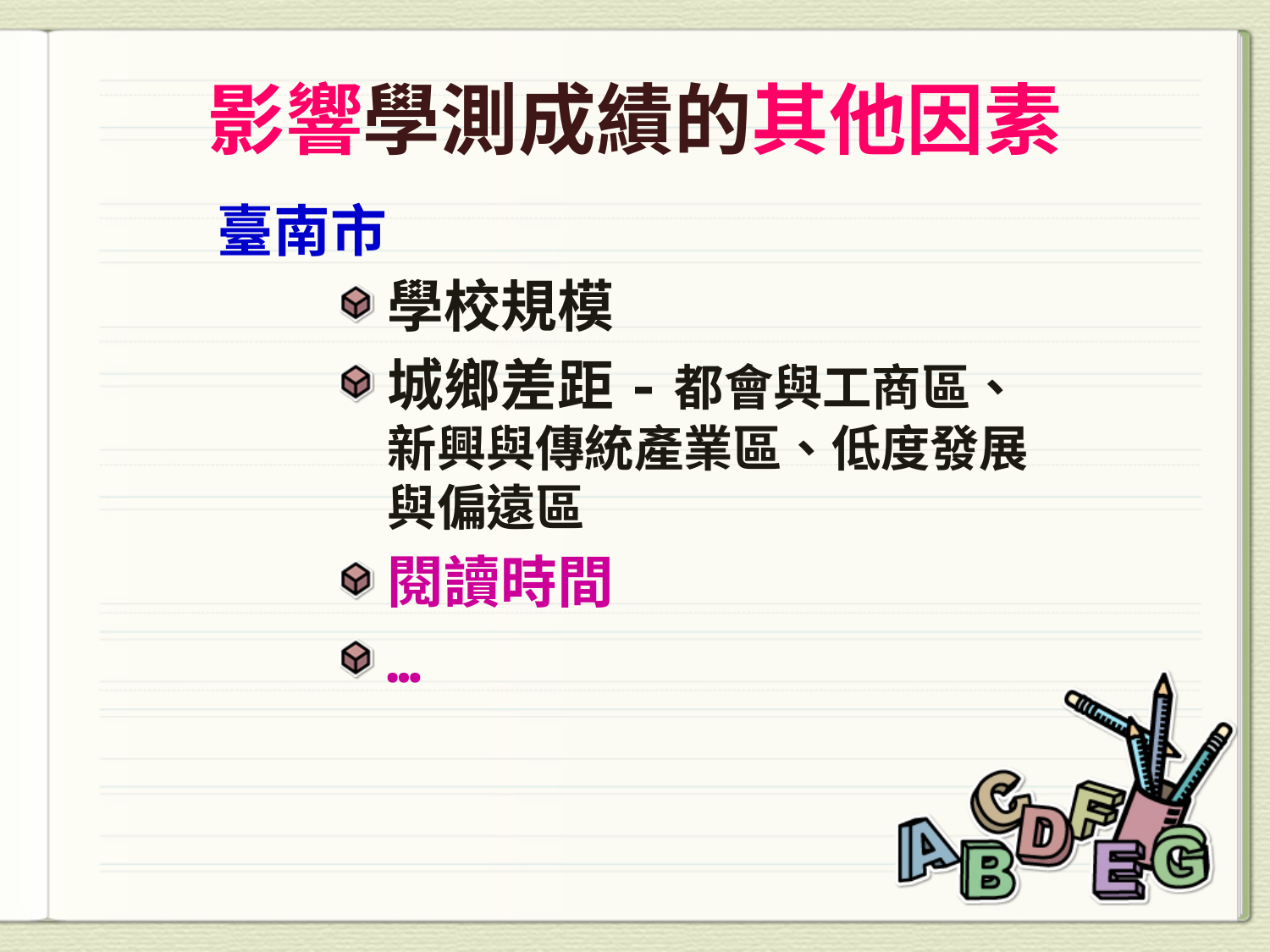

影響學測成績的其他因素
臺南市
學校規模
城鄉差距-都會與工商區、新興與傳統產業區、低度發展與偏遠區
閱讀時間
…